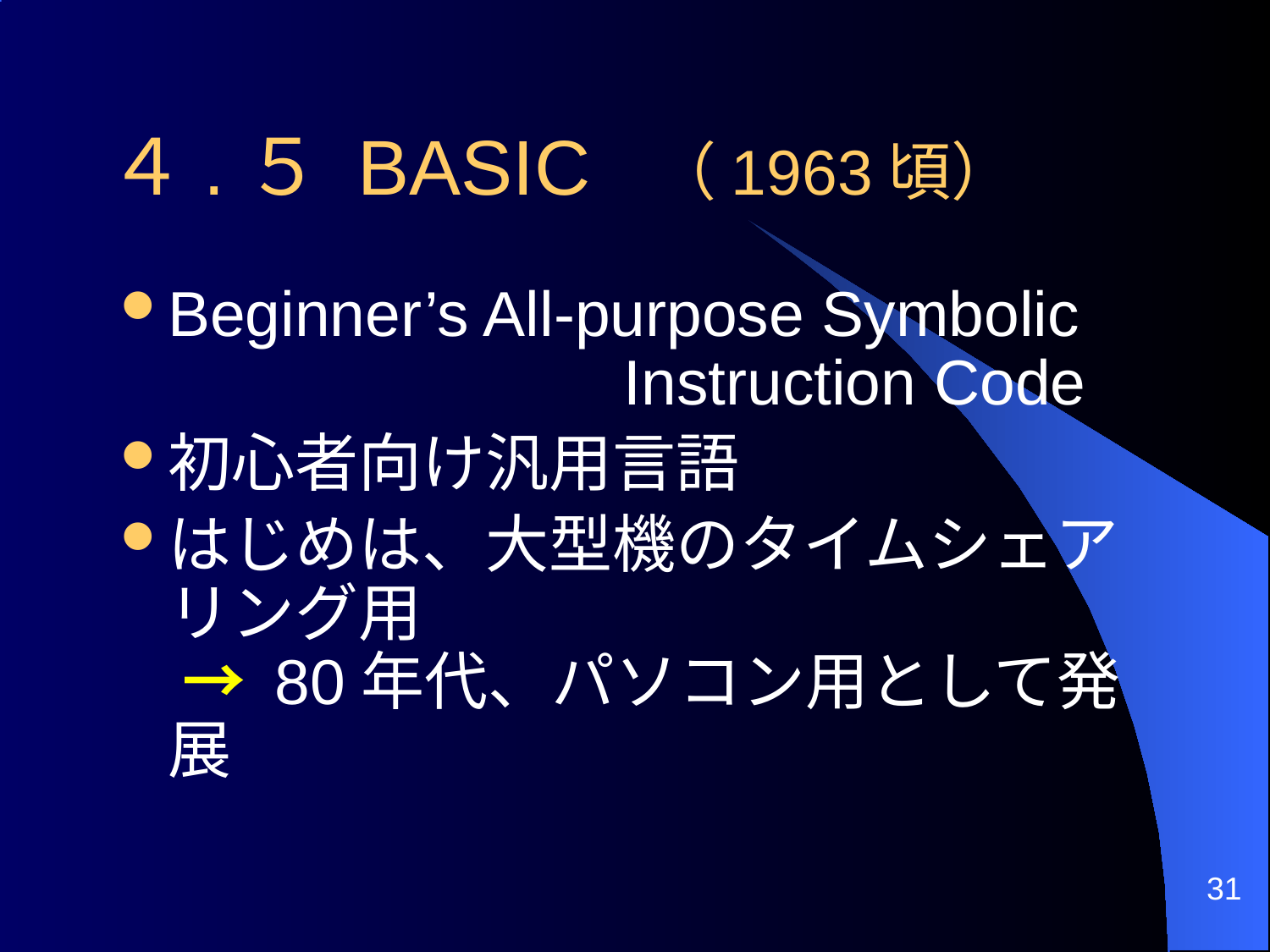

# ４.５ BASIC  （1963頃）
Beginner’s All-purpose Symbolic
                          Instruction Code
初心者向け汎用言語
はじめは、大型機のタイムシェアリング用
 → 80年代、パソコン用として発展
31